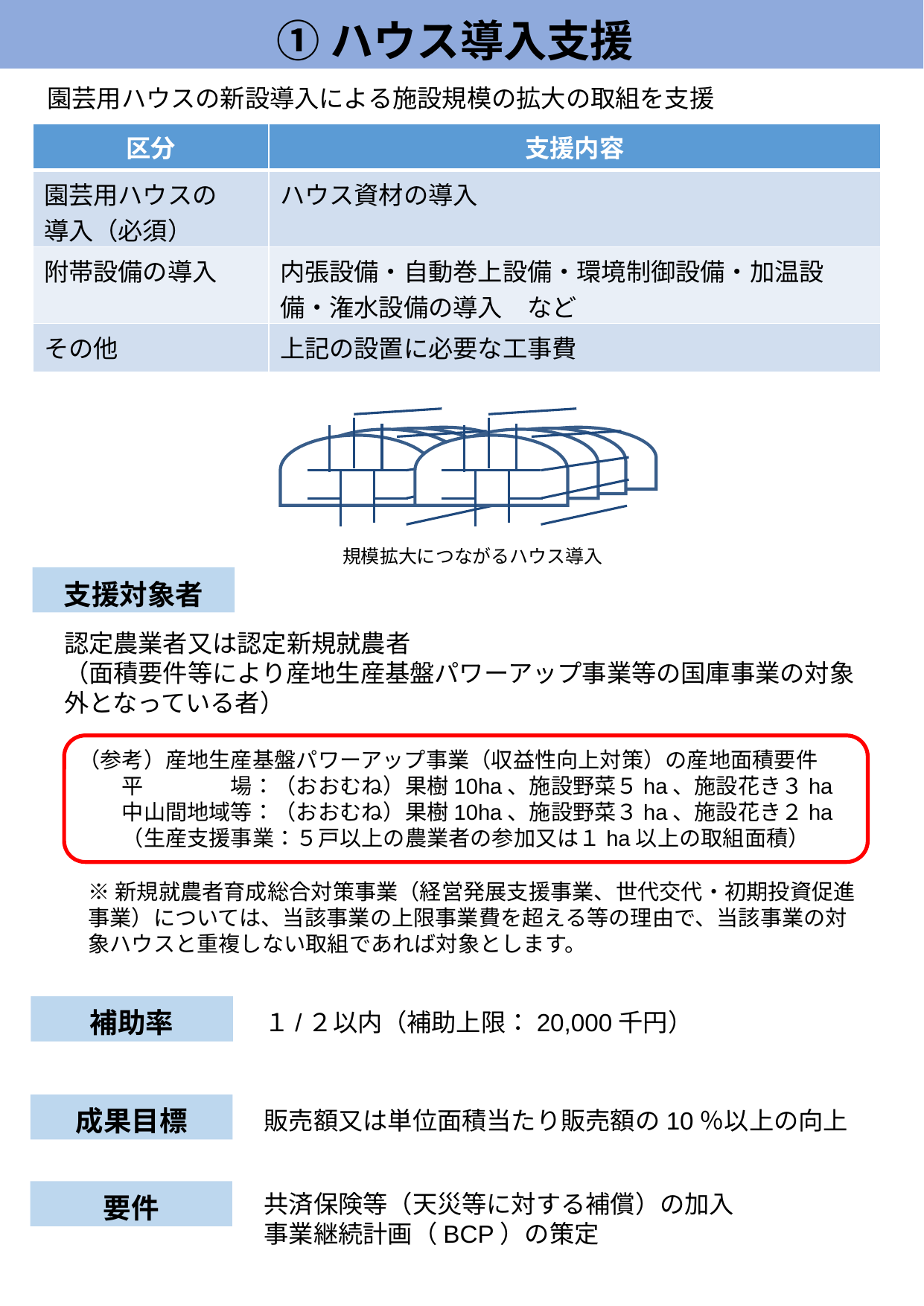

①ハウス導入支援
園芸用ハウスの新設導入による施設規模の拡大の取組を支援
| 区分 | 支援内容 |
| --- | --- |
| 園芸用ハウスの 導入（必須） | ハウス資材の導入 |
| 附帯設備の導入 | 内張設備・自動巻上設備・環境制御設備・加温設備・潅水設備の導入　など |
| その他 | 上記の設置に必要な工事費 |

規模拡大につながるハウス導入

支援対象者
認定農業者又は認定新規就農者
（面積要件等により産地生産基盤パワーアップ事業等の国庫事業の対象外となっている者）

（参考）産地生産基盤パワーアップ事業（収益性向上対策）の産地面積要件
　　平　　　　場：（おおむね）果樹10ha、施設野菜５ha、施設花き３ha
　　中山間地域等：（おおむね）果樹10ha、施設野菜３ha、施設花き２ha
　　（生産支援事業：５戸以上の農業者の参加又は１ha以上の取組面積）
※新規就農者育成総合対策事業（経営発展支援事業、世代交代・初期投資促進事業）については、当該事業の上限事業費を超える等の理由で、当該事業の対象ハウスと重複しない取組であれば対象とします。

補助率
１/２以内（補助上限：20,000千円）

成果目標
販売額又は単位面積当たり販売額の10％以上の向上

要件
共済保険等（天災等に対する補償）の加入
事業継続計画（BCP）の策定